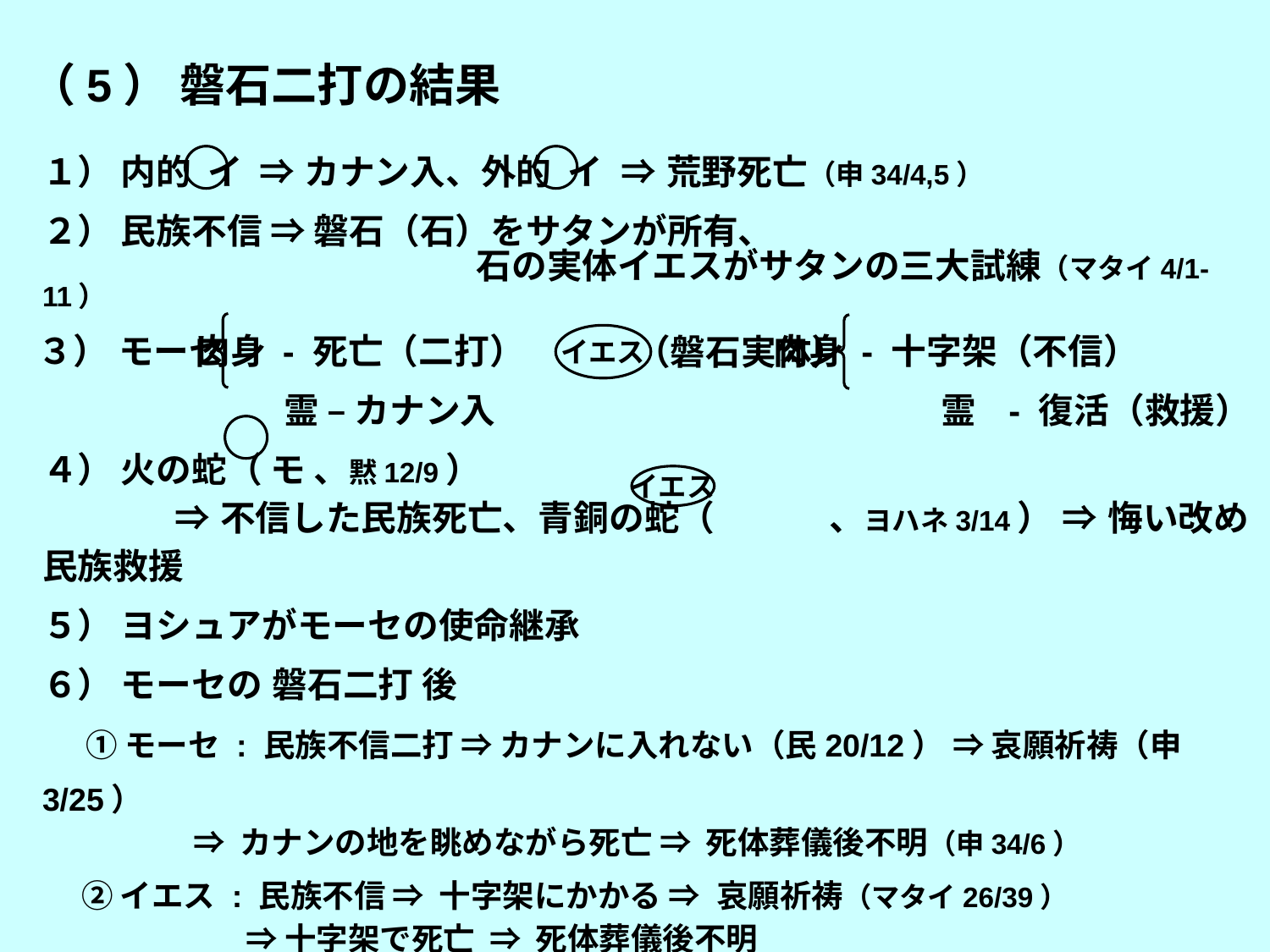

（5） 磐石二打の結果
１） 内的  イ  ⇒ カナン入、外的  イ  ⇒ 荒野死亡（申34/4,5）
２） 民族不信 ⇒ 磐石（石）をサタンが所有、
　　　　　　　　　　          石の実体イエスがサタンの三大試練（マタイ4/1-11）
                  肉身 - 死亡（二打）                               肉身 - 十字架（不信）
    　　　　　   霊 – カナン入	　　　　　 　　　     　   霊   - 復活（救援）
４） 火の蛇（ モ 、黙12/9）
 　　　 ⇒ 不信した民族死亡、青銅の蛇（　　　 、ヨハネ3/14） ⇒ 悔い改め民族救援
５） ヨシュアがモーセの使命継承
６） モーセの 磐石二打 後
　 ① モーセ : 民族不信二打 ⇒ カナンに入れない（民20/12） ⇒ 哀願祈祷（申3/25）
                     ⇒ カナンの地を眺めながら死亡 ⇒  死体葬儀後不明（申34/6）
　 ② イエス : 民族不信 ⇒  十字架にかかる ⇒  哀願祈祷（マタイ26/39）
      　　   　     ⇒ 十字架で死亡  ⇒  死体葬儀後不明

３） モーセ
（磐石実体）
イエス

イエス